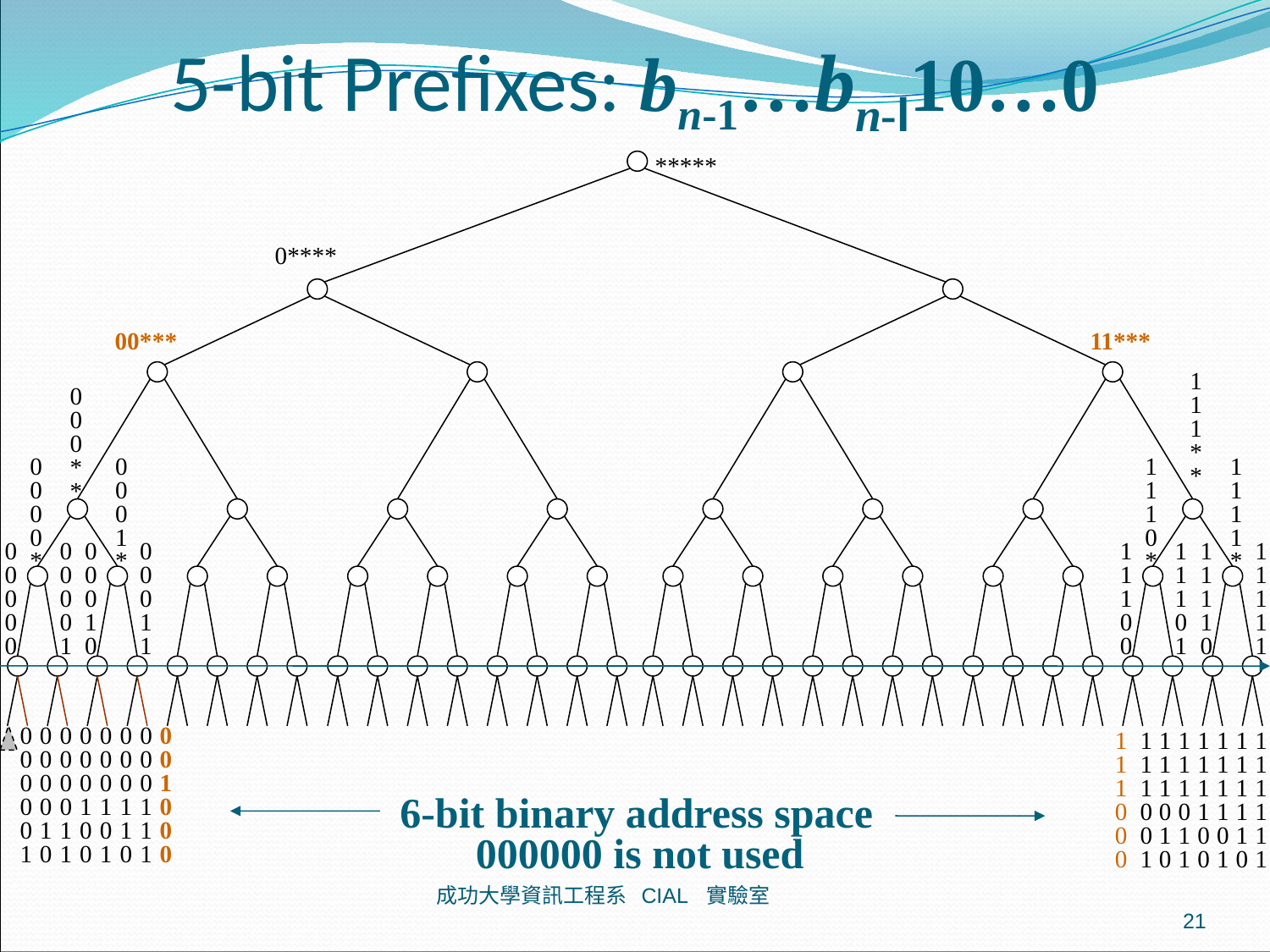

# 5-bit Prefixes: bn-1…bn-l10…0

*****
0****

00***
11***

1
1
1
*
*
0
0
0
*
*
0
0
0
0
*
0
0
0
1
*
1
1
1
0
*
1
1
1
1
*

0
0
0
0
0
0
0
0
0
1
0
0
0
1
0
0
0
0
1
1
1
1
1
0
0
1
1
1
0
1
1
1
1
1
0
1
1
1
1
1

0
0
0
0
0
1
0
0
0
0
1
0
0
0
0
0
1
1
0
0
0
1
0
0
0
0
0
1
0
1
0
0
0
1
1
0
0
0
0
1
1
1
0
0
1
0
0
0

1
1
1
0
0
0
1
1
1
0
0
1
1
1
1
0
1
0
1
1
1
0
1
1
1
1
1
1
0
0
1
1
1
1
0
1
1
1
1
1
1
0
1
1
1
1
1
1
6-bit binary address space
000000 is not used

成功大學資訊工程系  CIAL 實驗室

21